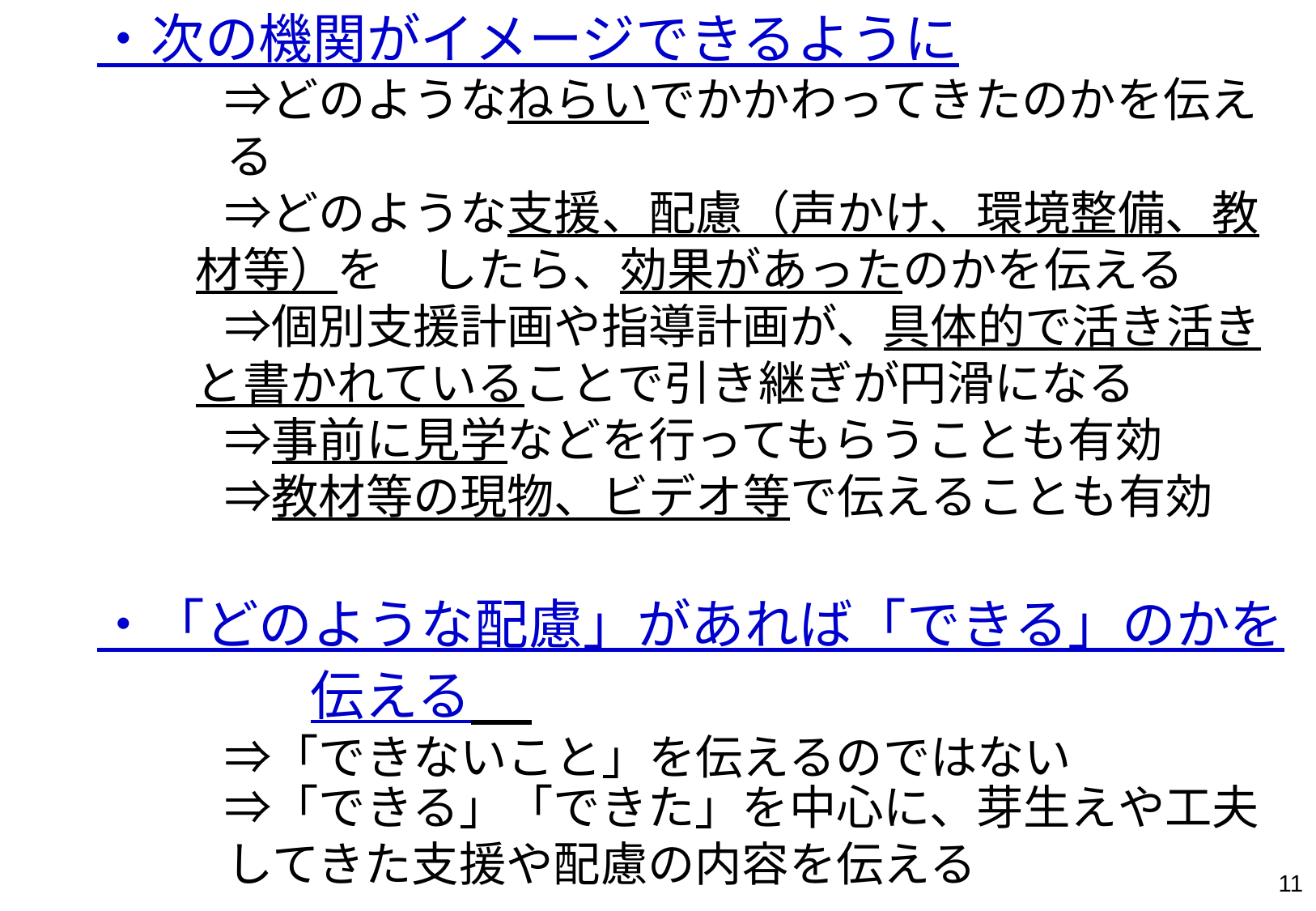

・次の機関がイメージできるように
　　　　　⇒どのようなねらいでかかわってきたのかを伝える
　　　　　⇒どのような支援、配慮（声かけ、環境整備、教材等）を　したら、効果があったのかを伝える
　　　　　⇒個別支援計画や指導計画が、具体的で活き活きと書かれていることで引き継ぎが円滑になる
　　　　　⇒事前に見学などを行ってもらうことも有効
　　　　　⇒教材等の現物、ビデオ等で伝えることも有効
　　・「どのような配慮」があれば「できる」のかを伝える
　　　　　⇒「できないこと」を伝えるのではない
　　　　　⇒「できる」「できた」を中心に、芽生えや工夫してきた支援や配慮の内容を伝える
　　・キーパーソンにつなぐ。良いタイミングでつなぐ。
　　　　　⇒移行時期は、関わる人の異動時期にも当たる
　　　　　⇒つなげる人を見極める、タイミングを見極める

11